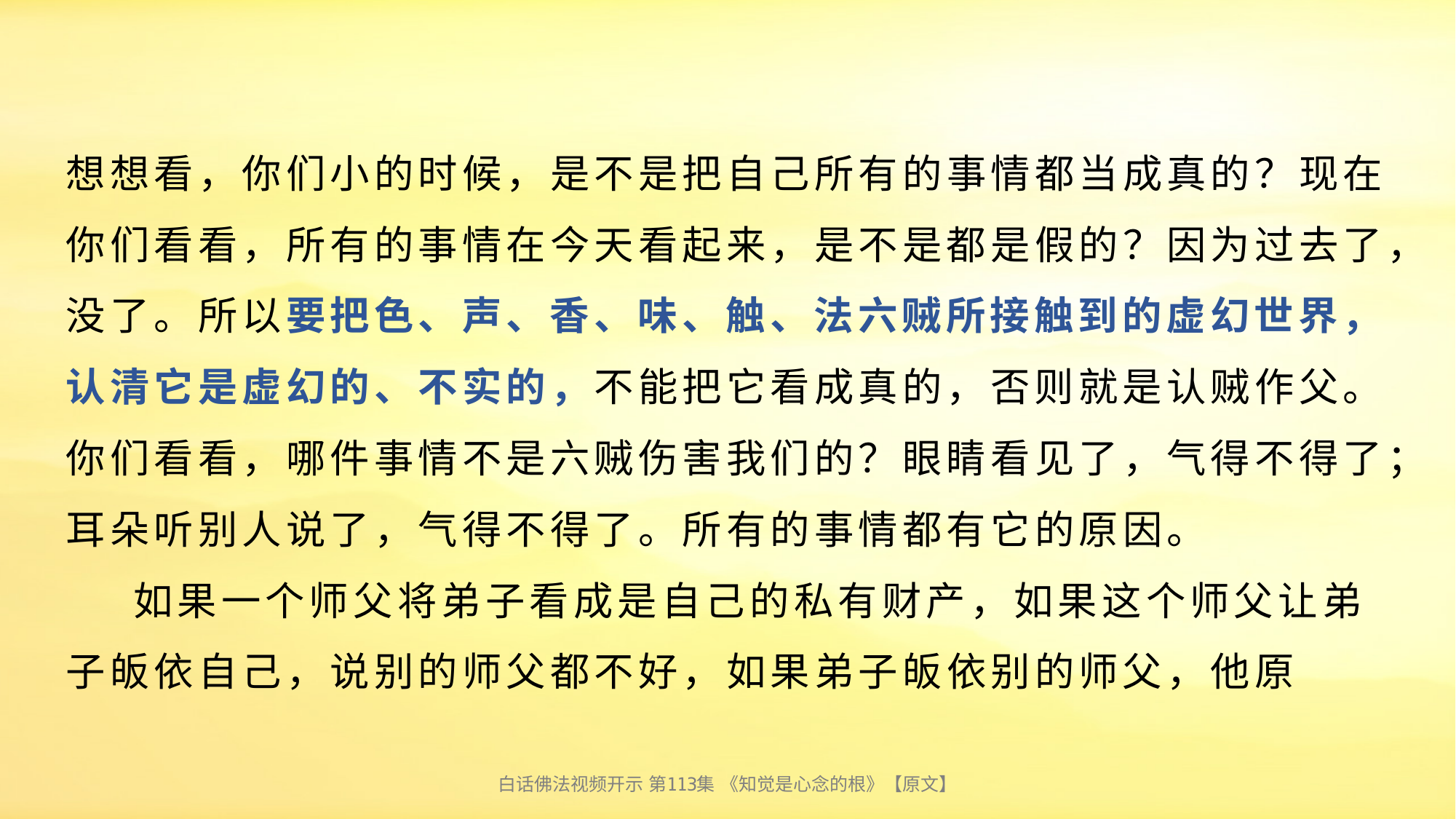

# 想想看，你们小的时候，是不是把自己所有的事情都当成真的？现在你们看看，所有的事情在今天看起来，是不是都是假的？因为过去了，没了。所以要把色、声、香、味、触、法六贼所接触到的虚幻世界，认清它是虚幻的、不实的，不能把它看成真的，否则就是认贼作父。你们看看，哪件事情不是六贼伤害我们的？眼睛看见了，气得不得了；耳朵听别人说了，气得不得了。所有的事情都有它的原因。 如果一个师父将弟子看成是自己的私有财产，如果这个师父让弟子皈依自己，说别的师父都不好，如果弟子皈依别的师父，他原
白话佛法视频开示 第113集 《知觉是心念的根》【原文】